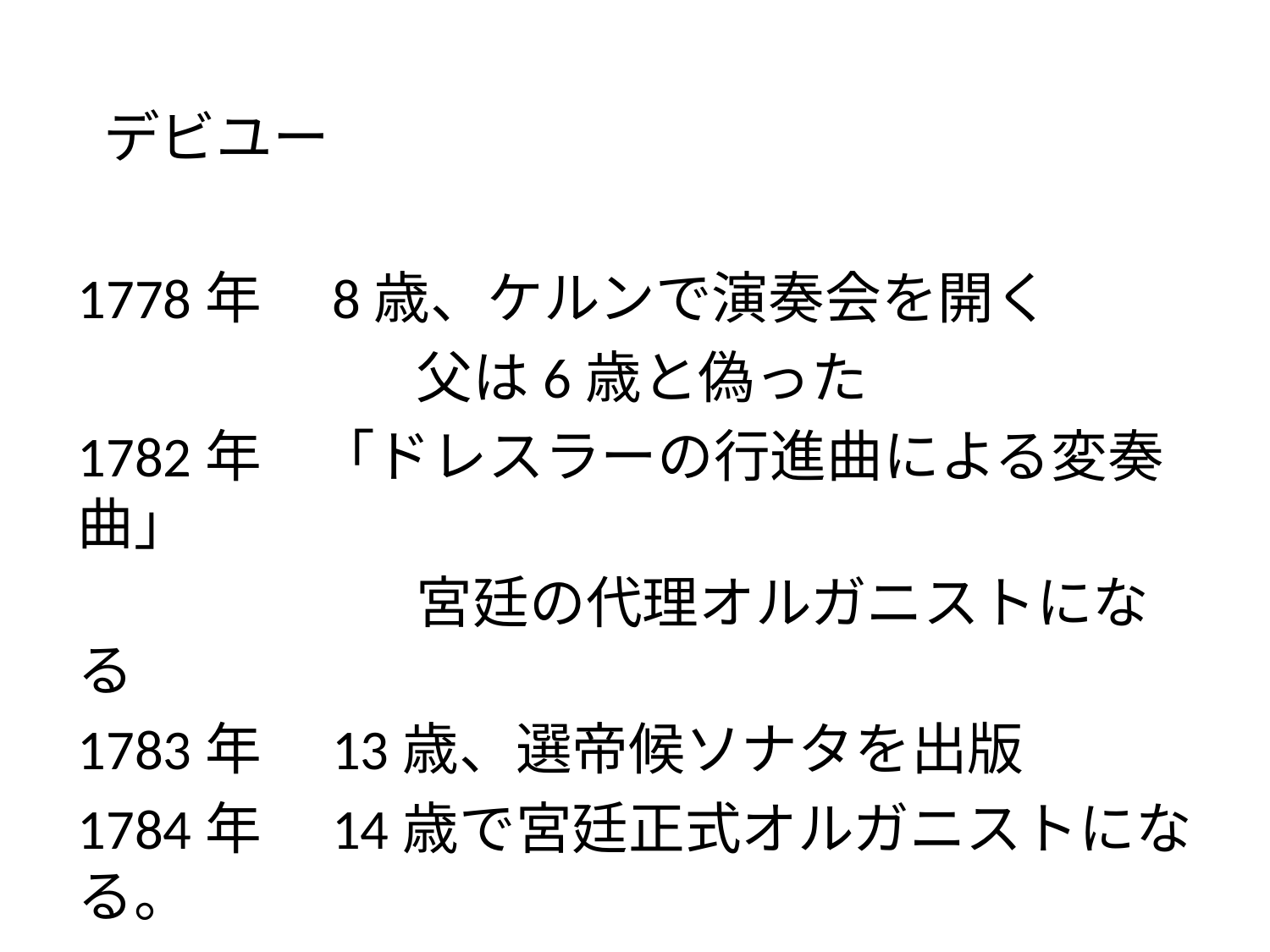

# デビユー
1778年　8歳、ケルンで演奏会を開く
　　　　　　父は6歳と偽った
1782年　「ドレスラーの行進曲による変奏曲」
　　　　　　宮廷の代理オルガニストになる
1783年　13歳、選帝候ソナタを出版
1784年　14歳で宮廷正式オルガニストになる。